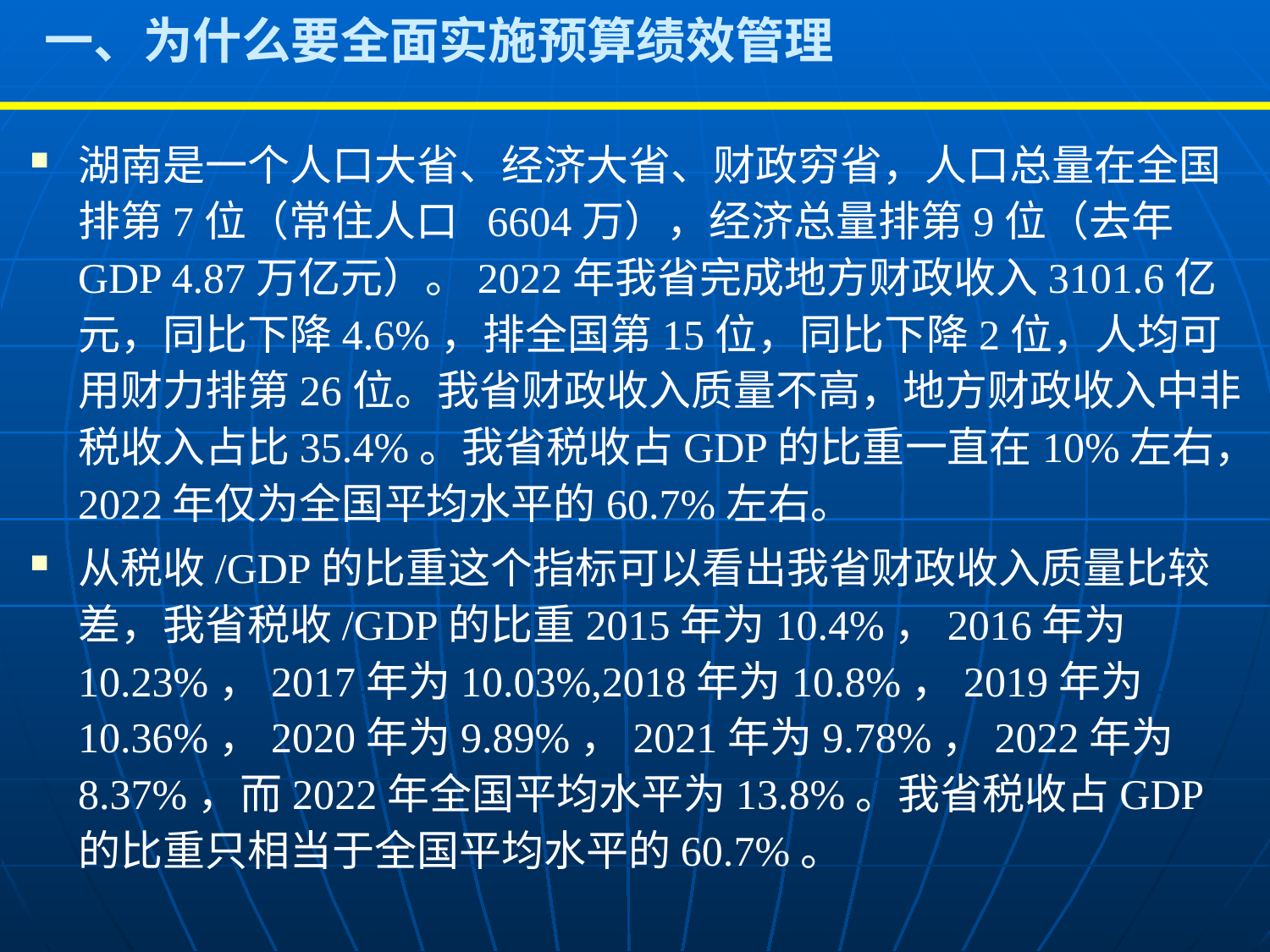

一、为什么要全面实施预算绩效管理

湖南是一个人口大省、经济大省、财政穷省，人口总量在全国排第7位（常住人口  6604万），经济总量排第9位（去年GDP 4.87万亿元）。2022年我省完成地方财政收入3101.6亿元，同比下降4.6%，排全国第15位，同比下降2位，人均可用财力排第26位。我省财政收入质量不高，地方财政收入中非税收入占比35.4%。我省税收占GDP的比重一直在10%左右，2022年仅为全国平均水平的60.7%左右。
从税收/GDP的比重这个指标可以看出我省财政收入质量比较差，我省税收/GDP的比重2015年为10.4%，2016年为10.23%，2017年为10.03%,2018年为10.8%，2019年为10.36%，2020年为9.89%，2021年为9.78%，2022年为8.37%，而2022年全国平均水平为13.8%。我省税收占GDP的比重只相当于全国平均水平的60.7%。